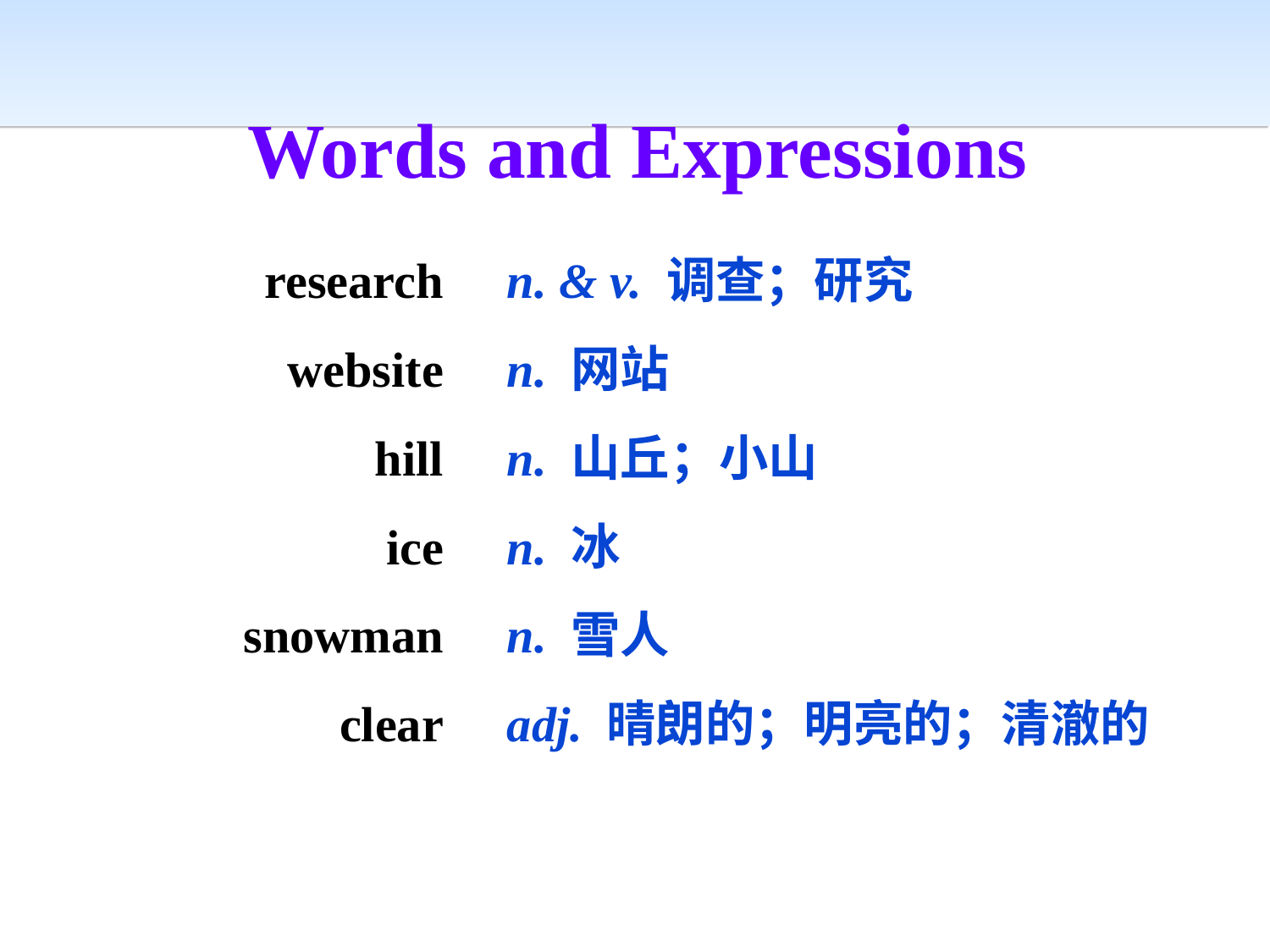

Words and Expressions
research
website
hill
ice
snowman
clear
n. & v. 调查；研究
n. 网站
n. 山丘；小山
n. 冰
n. 雪人
adj. 晴朗的；明亮的；清澈的